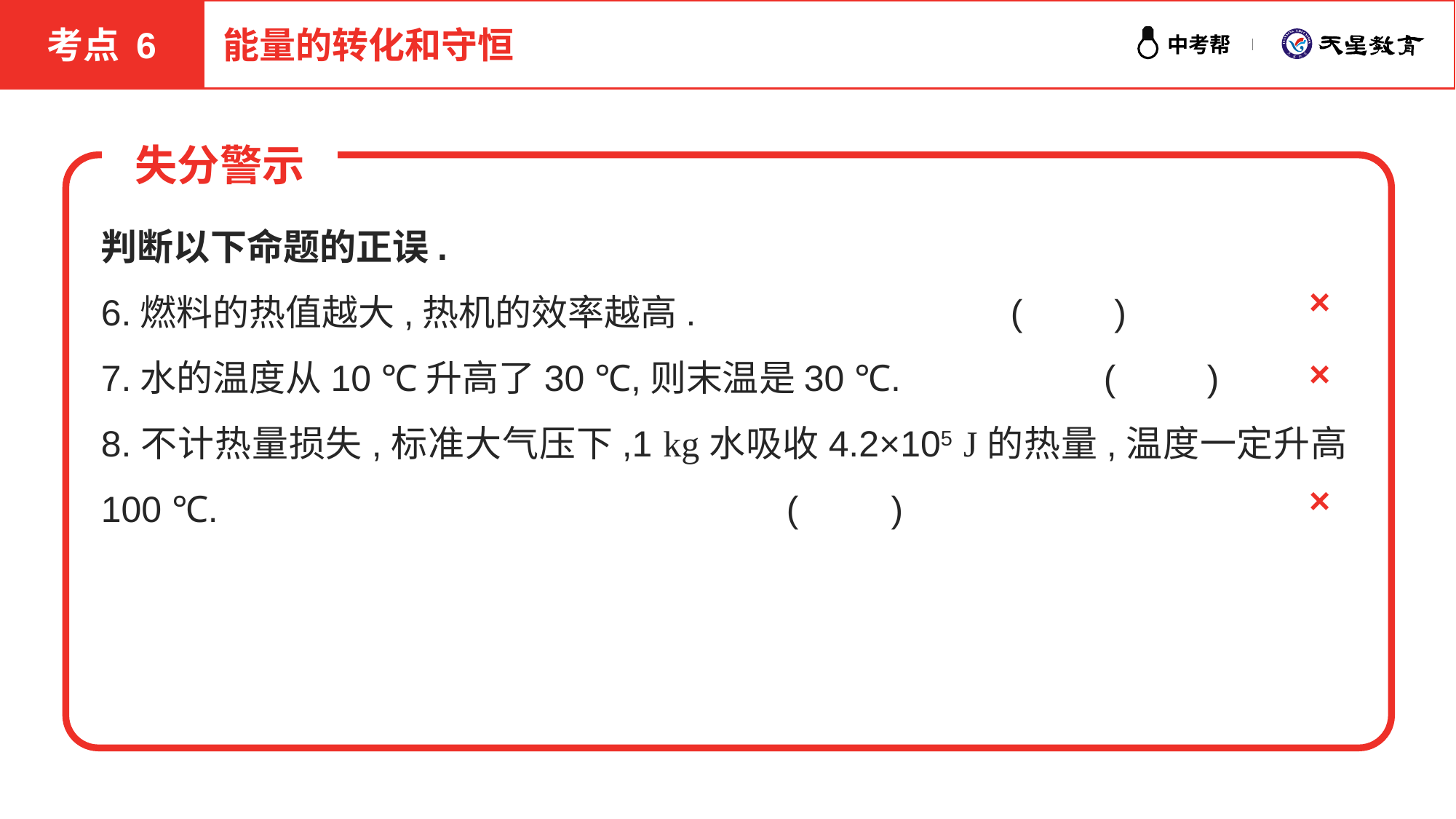

考点 6
能量的转化和守恒
失分警示

判断以下命题的正误.
6.燃料的热值越大,热机的效率越高.                               (　　)
7.水的温度从10 ℃升高了30 ℃,则末温是30 ℃.                    (　　)
8.不计热量损失,标准大气压下,1 kg水吸收4.2×105 J的热量,温度一定升高100 ℃.                                                        (　　)
×
×
×